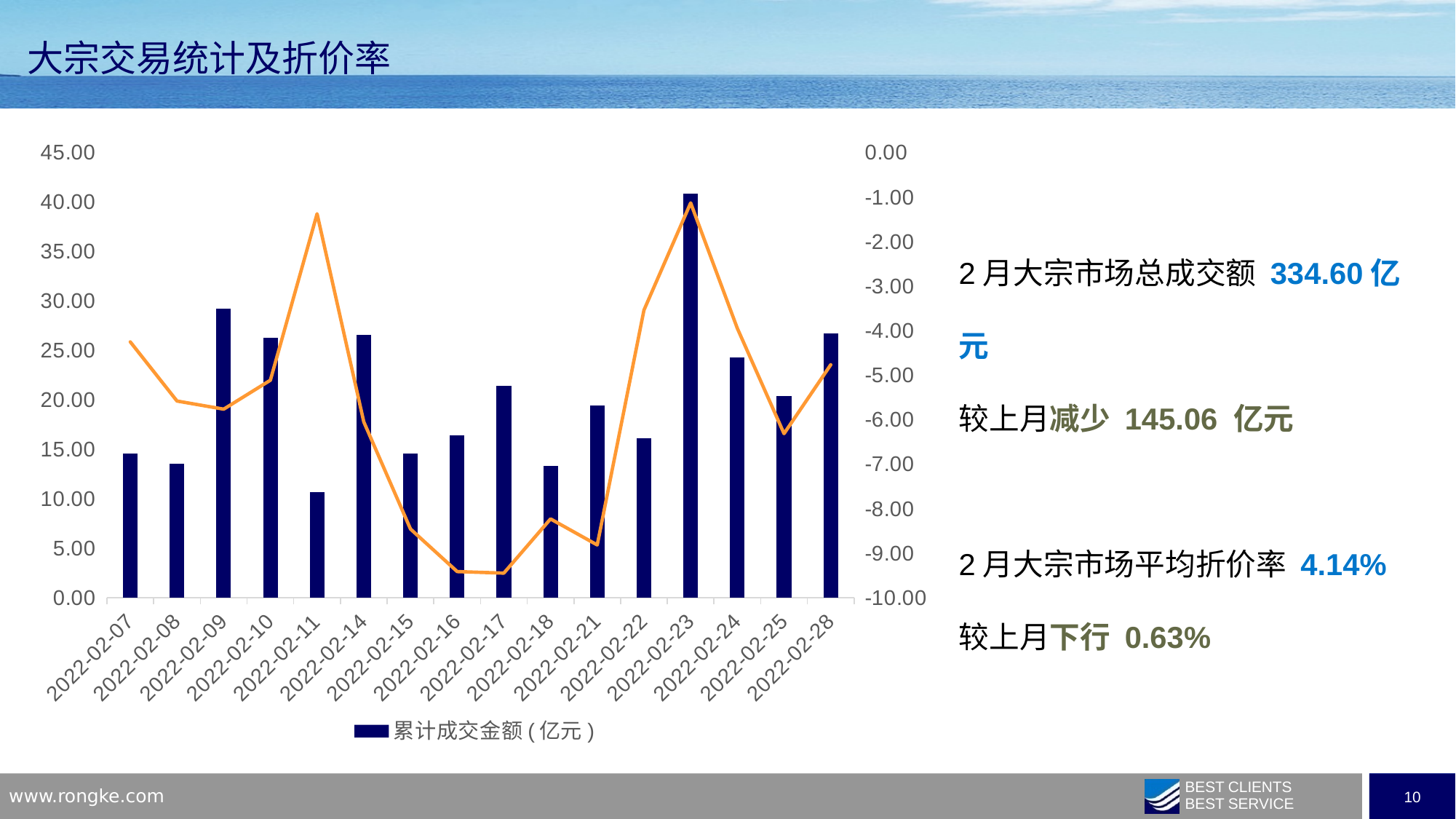

大宗交易统计及折价率

### Chart

| Category | 累计成交金额(亿元) | 平均溢/折价率（%） |
|---|---|---|
| 2022-02-07 | 14.61285 | -4.248683589578004 |
| 2022-02-08 | 13.548981 | -5.577565676518914 |
| 2022-02-09 | 29.220067999999998 | -5.760396428926289 |
| 2022-02-10 | 26.277846000000004 | -5.110206570867429 |
| 2022-02-11 | 10.667027000000001 | -1.370394745482484 |
| 2022-02-14 | 26.610858 | -6.045730385782401 |
| 2022-02-15 | 14.616042000000002 | -8.453742682598405 |
| 2022-02-16 | 16.421476000000002 | -9.410116408461667 |
| 2022-02-17 | 21.458032 | -9.444742934945614 |
| 2022-02-18 | 13.306753 | -8.227322062404053 |
| 2022-02-21 | 19.449623000000003 | -8.81241427197341 |
| 2022-02-22 | 16.118686999999998 | -3.534829503240847 |
| 2022-02-23 | 40.861734999999996 | -1.12625710721932 |
| 2022-02-24 | 24.286952 | -3.944347315784969 |
| 2022-02-25 | 20.37878 | -6.309924641819933 |
| 2022-02-28 | 26.763089 | -4.761989286056608 |
2月大宗市场总成交额 334.60亿元
较上月减少 145.06 亿元

2月大宗市场平均折价率 4.14%
较上月下行 0.63%